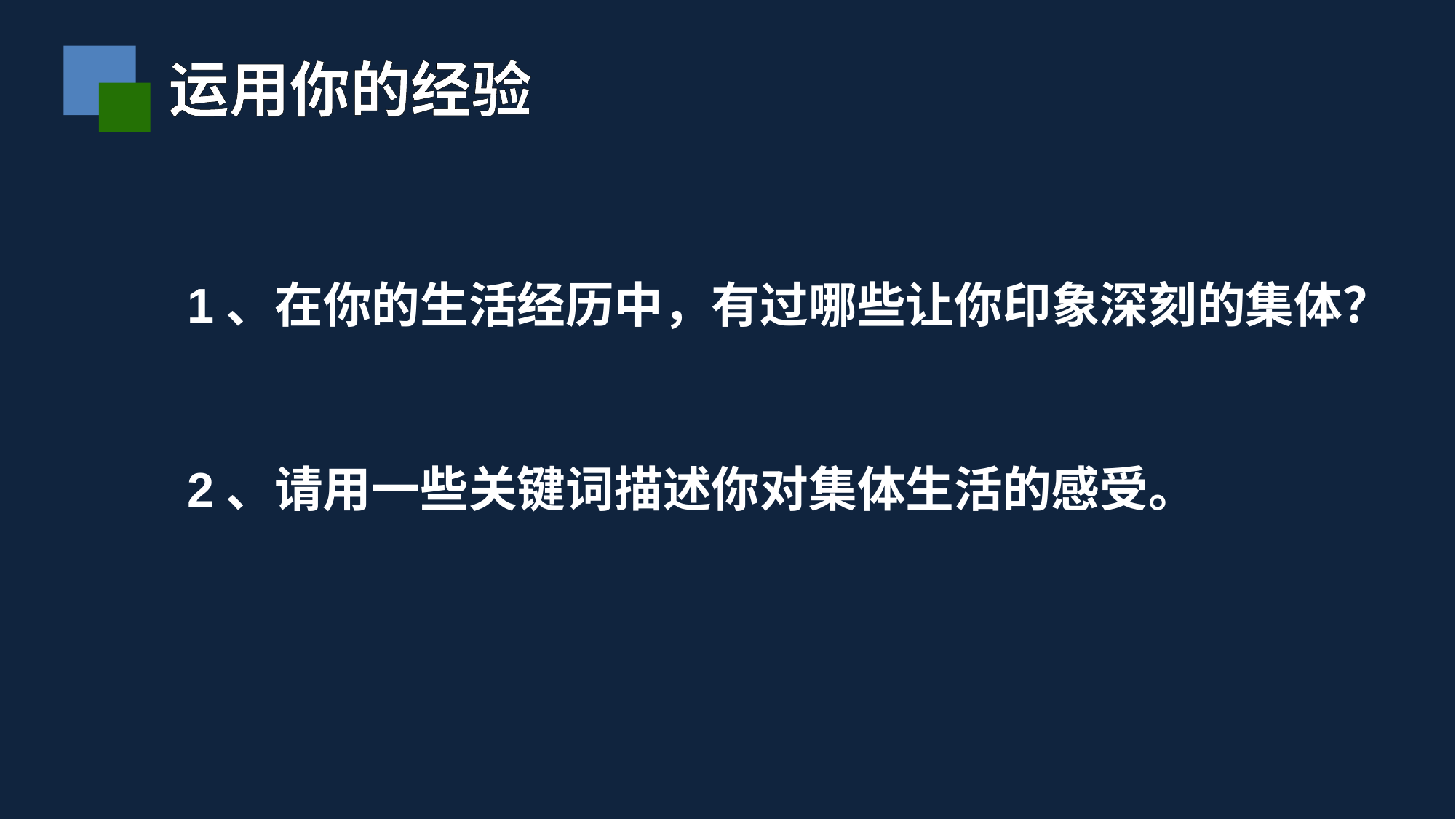

运用你的经验
1、在你的生活经历中，有过哪些让你印象深刻的集体？
2、请用一些关键词描述你对集体生活的感受。